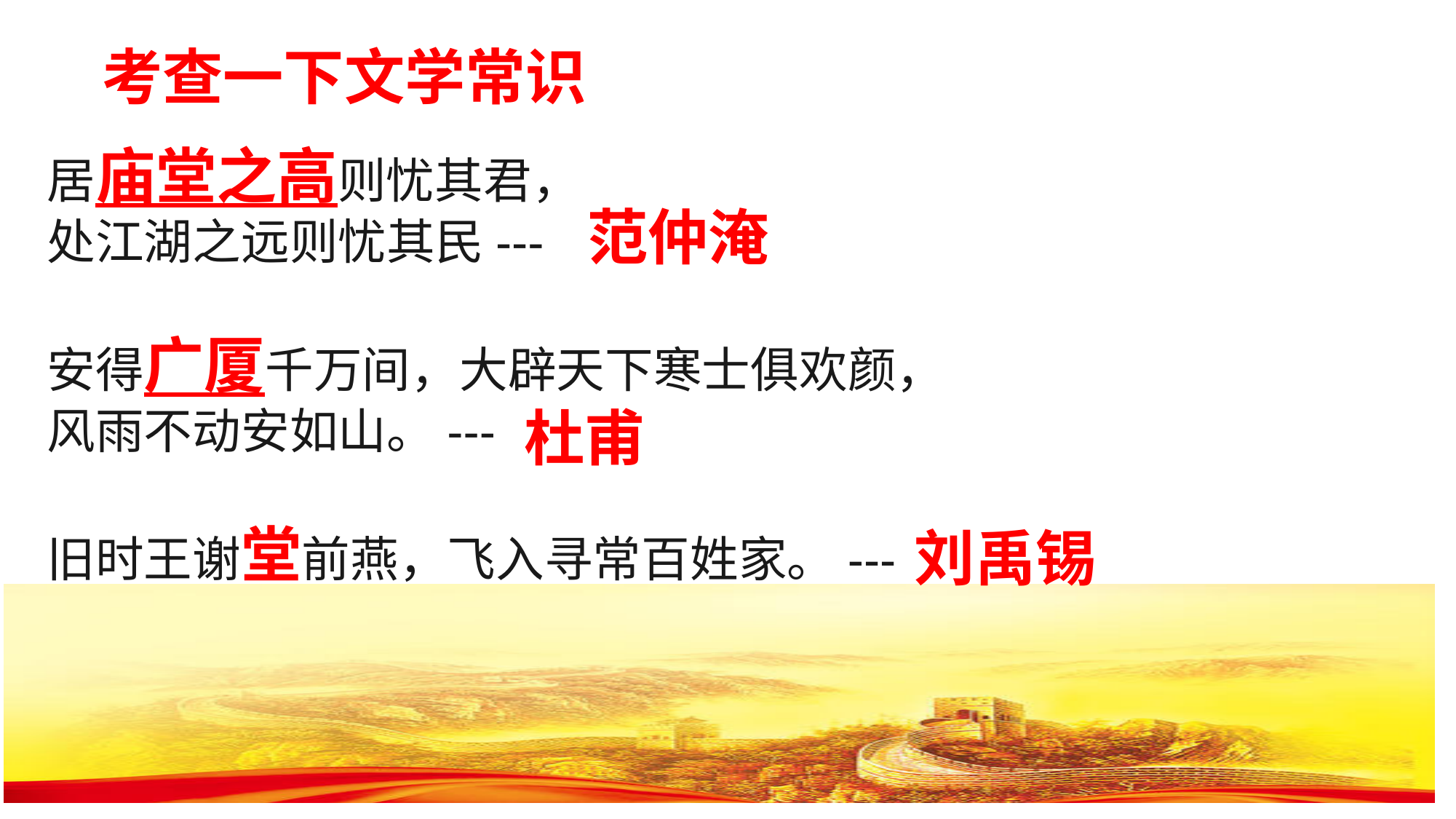

考查一下文学常识
居庙堂之高则忧其君，
处江湖之远则忧其民---

安得广厦千万间，大辟天下寒士俱欢颜，
风雨不动安如山。---

旧时王谢堂前燕，飞入寻常百姓家。---
范仲淹

杜甫
刘禹锡